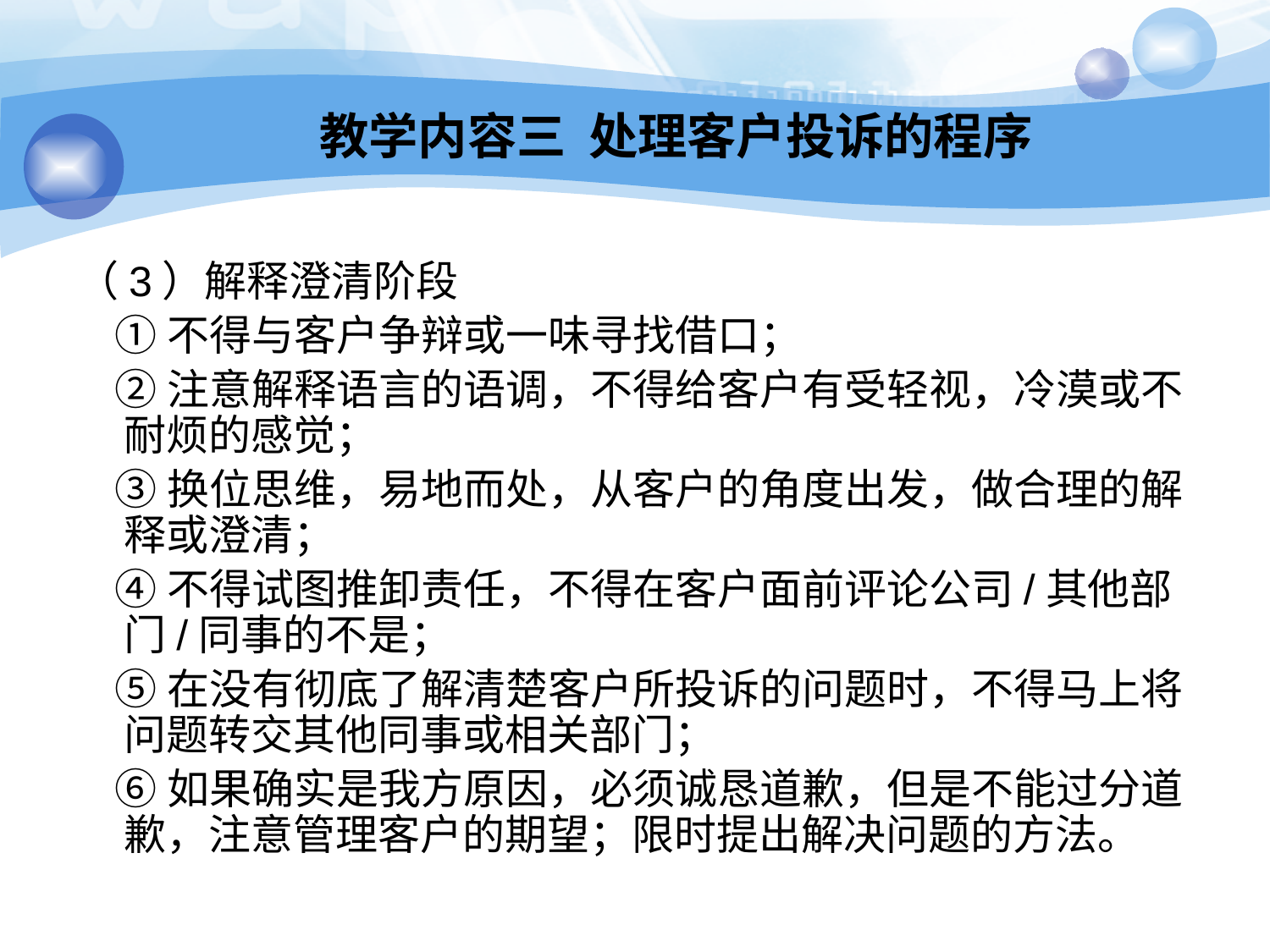

教学内容三  处理客户投诉的程序
（3）解释澄清阶段
    ①不得与客户争辩或一味寻找借口；
    ②注意解释语言的语调，不得给客户有受轻视，冷漠或不耐烦的感觉；
    ③换位思维，易地而处，从客户的角度出发，做合理的解释或澄清；
    ④不得试图推卸责任，不得在客户面前评论公司/其他部门/同事的不是；
    ⑤在没有彻底了解清楚客户所投诉的问题时，不得马上将问题转交其他同事或相关部门；
    ⑥如果确实是我方原因，必须诚恳道歉，但是不能过分道歉，注意管理客户的期望；限时提出解决问题的方法。